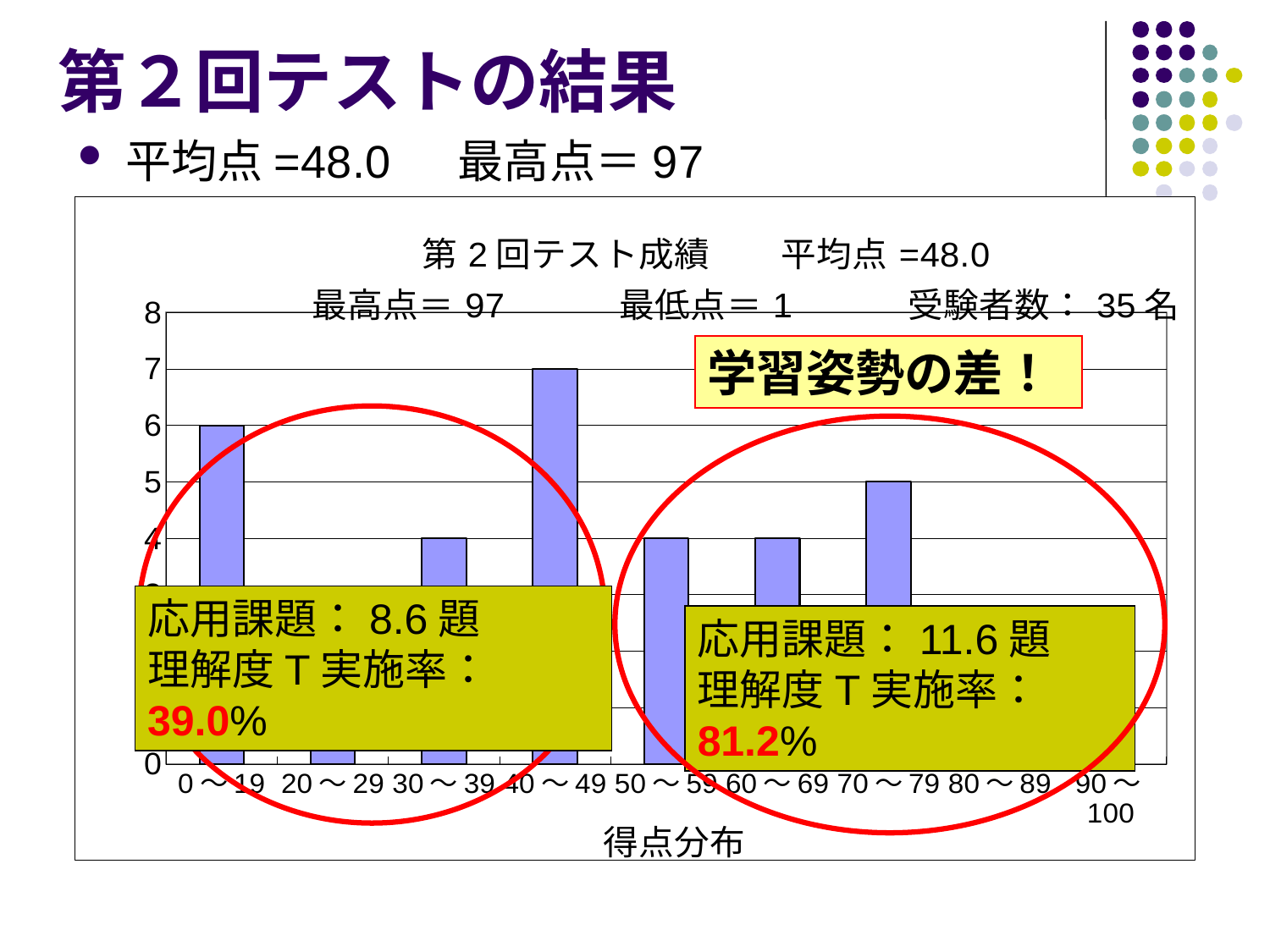

# 第２回テストの結果
平均点=48.0　 最高点＝97

### Chart: 第2回テスト成績　　平均点=48.0
最高点＝97　　　最低点＝1　　　受験者数：35名

| Category |  |
|---|---|
| 0～19 | 6.0 |
| 20～29 | 2.0 |
| 30～39 | 4.0 |
| 40～49 | 7.0 |
| 50～59 | 4.0 |
| 60～69 | 4.0 |
| 70～79 | 5.0 |
| 80～89 | 2.0 |
| 90～100 | 1.0 |
学習姿勢の差！

応用課題：8.6題
理解度T実施率：39.0%
応用課題：11.6題
理解度T実施率：81.2%